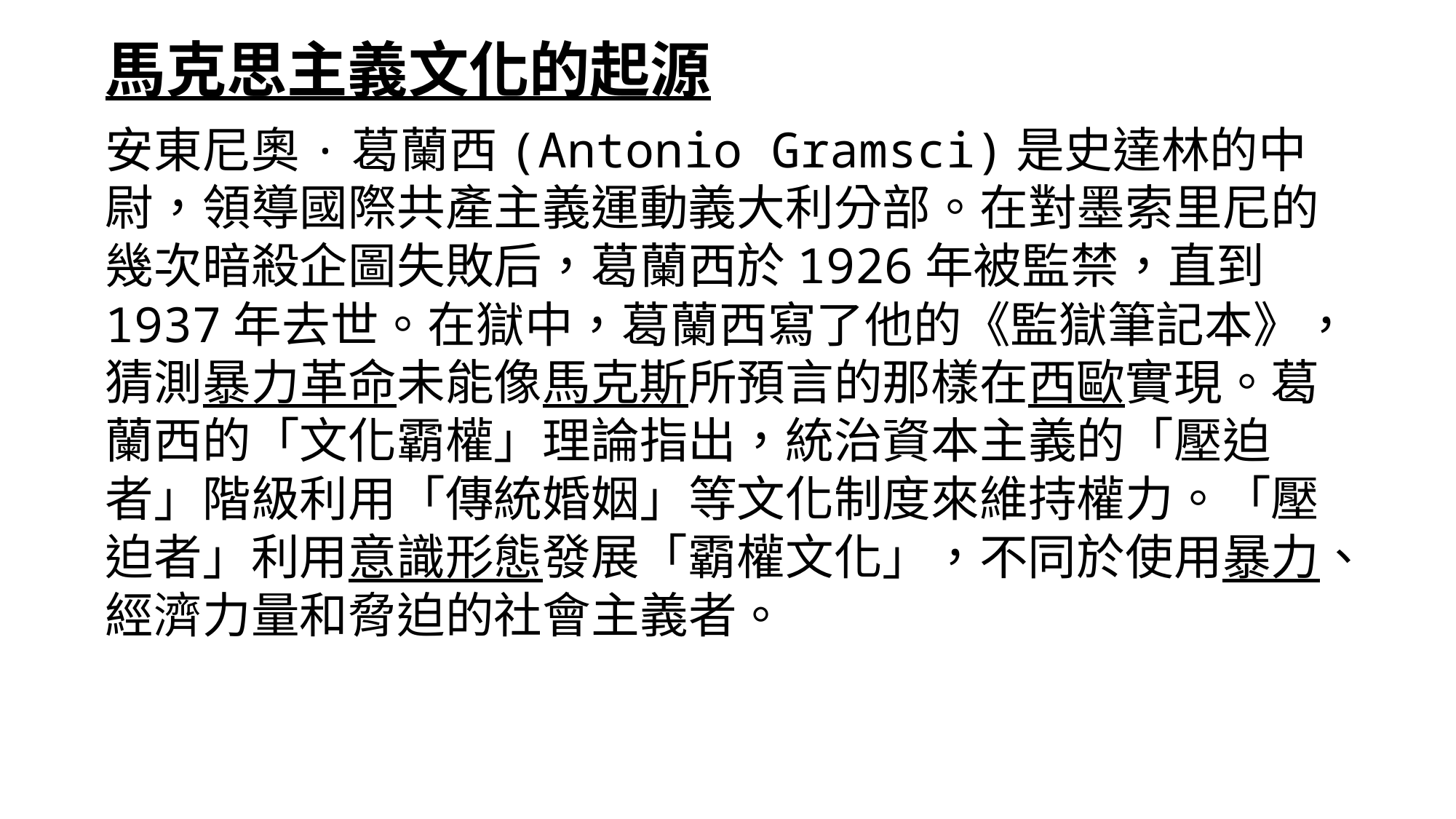

馬克思主義文化的起源

安東尼奧·葛蘭西(Antonio Gramsci)是史達林的中尉，領導國際共產主義運動義大利分部。在對墨索里尼的幾次暗殺企圖失敗后，葛蘭西於1926年被監禁，直到1937年去世。在獄中，葛蘭西寫了他的《監獄筆記本》，猜測暴力革命未能像馬克斯所預言的那樣在西歐實現。葛蘭西的「文化霸權」理論指出，統治資本主義的「壓迫者」階級利用「傳統婚姻」等文化制度來維持權力。「壓迫者」利用意識形態發展「霸權文化」，不同於使用暴力、經濟力量和脅迫的社會主義者。